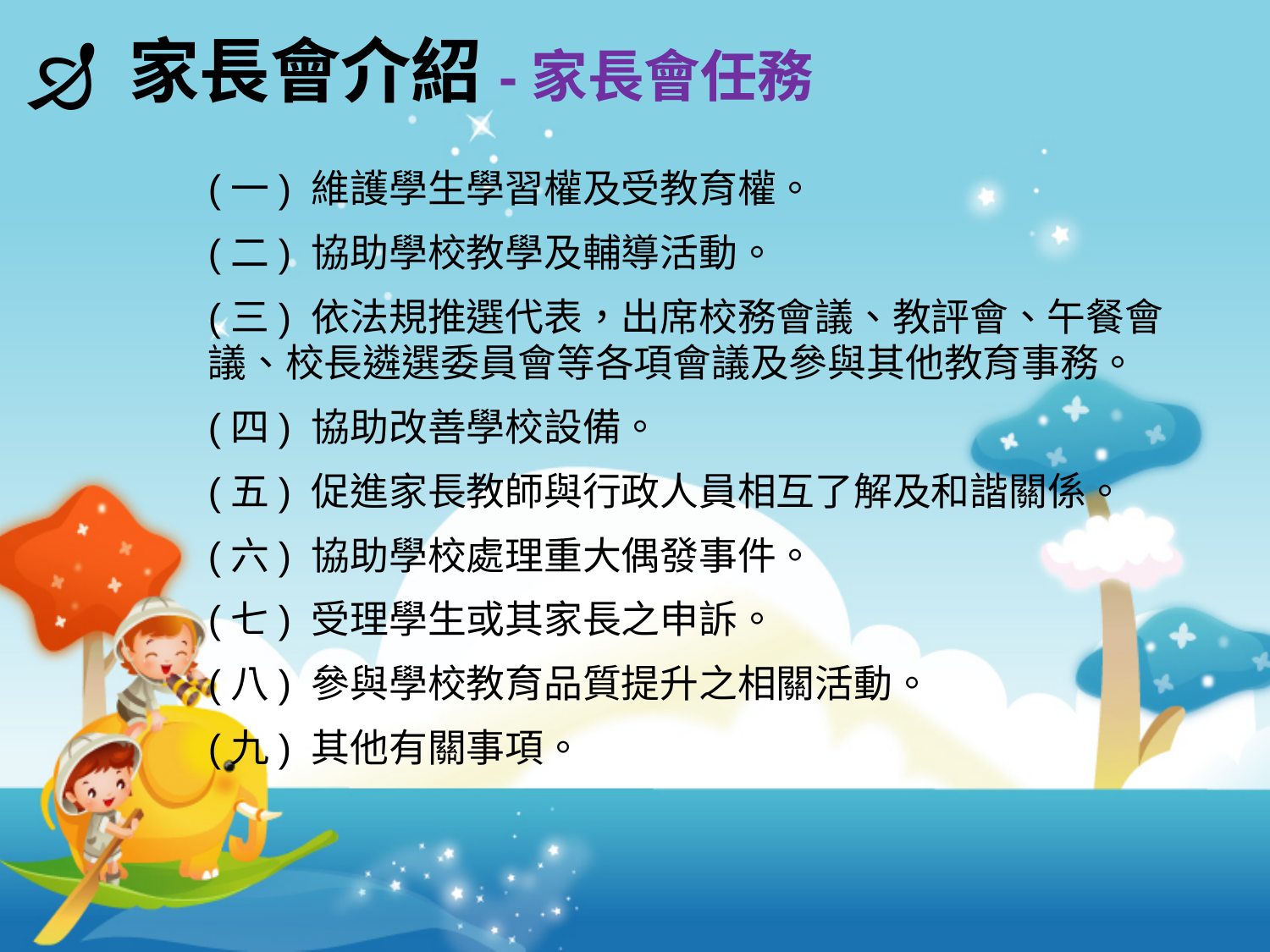

🙖 家長會介紹-家長會任務
(一) 維護學生學習權及受教育權。
(二) 協助學校教學及輔導活動。
(三) 依法規推選代表，出席校務會議、教評會、午餐會議、校長遴選委員會等各項會議及參與其他教育事務。
(四) 協助改善學校設備。
(五) 促進家長教師與行政人員相互了解及和諧關係。
(六) 協助學校處理重大偶發事件。
(七) 受理學生或其家長之申訴。
(八) 參與學校教育品質提升之相關活動。
(九) 其他有關事項。